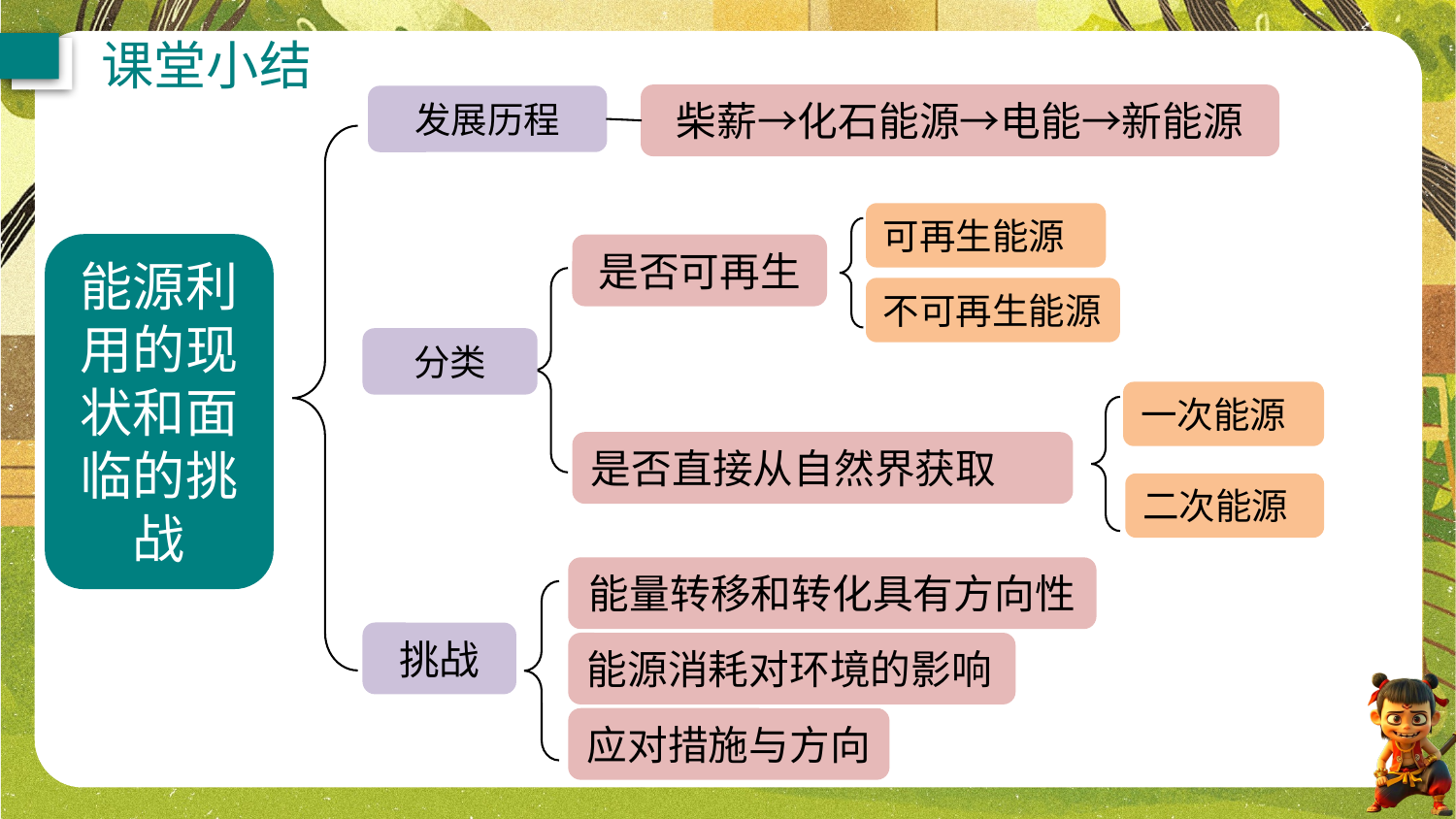

课堂小结

柴薪→化石能源→电能→新能源
发展历程

可再生能源

能源利用的现状和面临的挑战
是否可再生

不可再生能源
分类
一次能源

是否直接从自然界获取
二次能源
能量转移和转化具有方向性

挑战
能源消耗对环境的影响
应对措施与方向